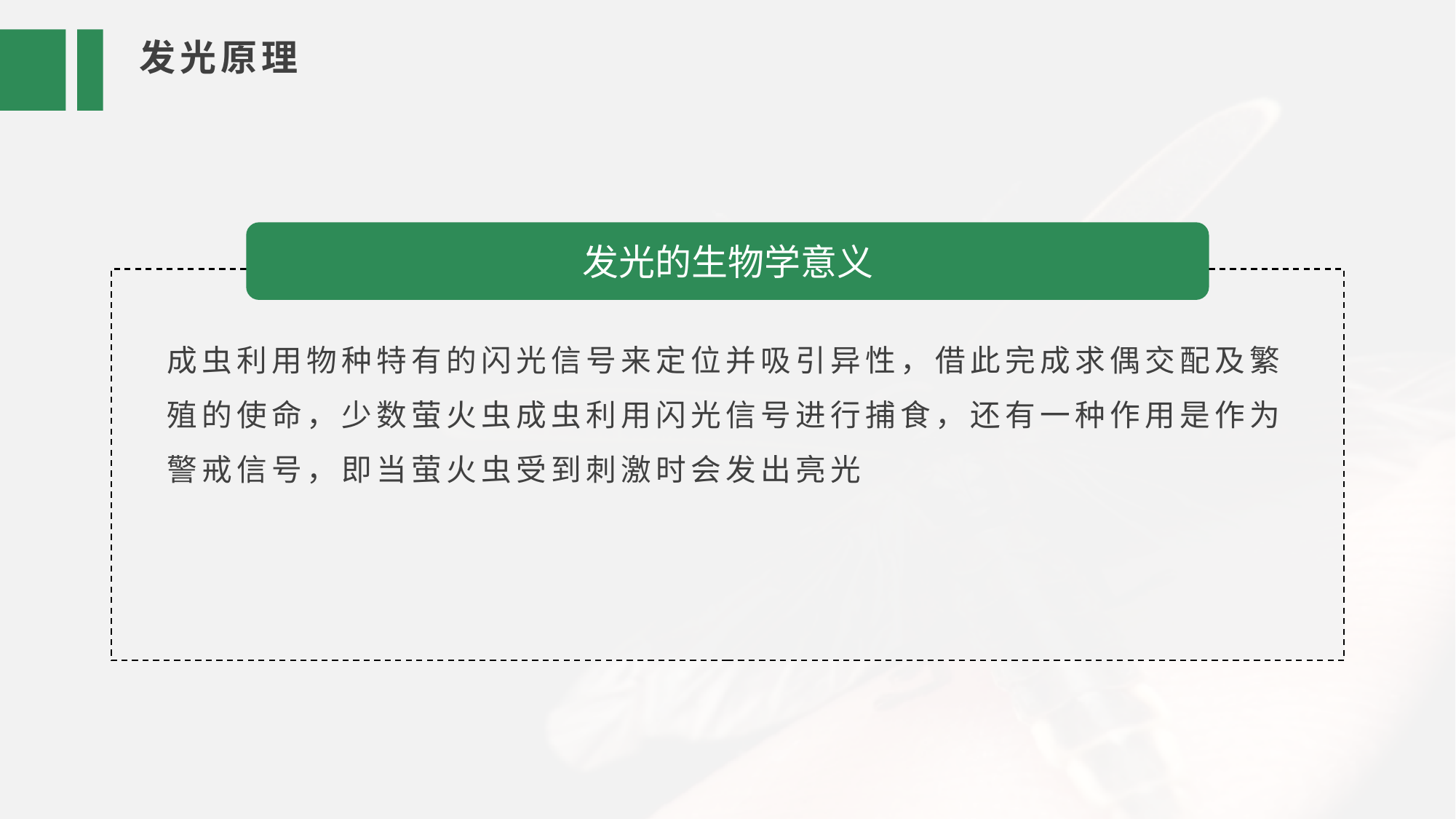

发光原理
发光的生物学意义

成虫利用物种特有的闪光信号来定位并吸引异性，借此完成求偶交配及繁殖的使命，少数萤火虫成虫利用闪光信号进行捕食，还有一种作用是作为警戒信号，即当萤火虫受到刺激时会发出亮光